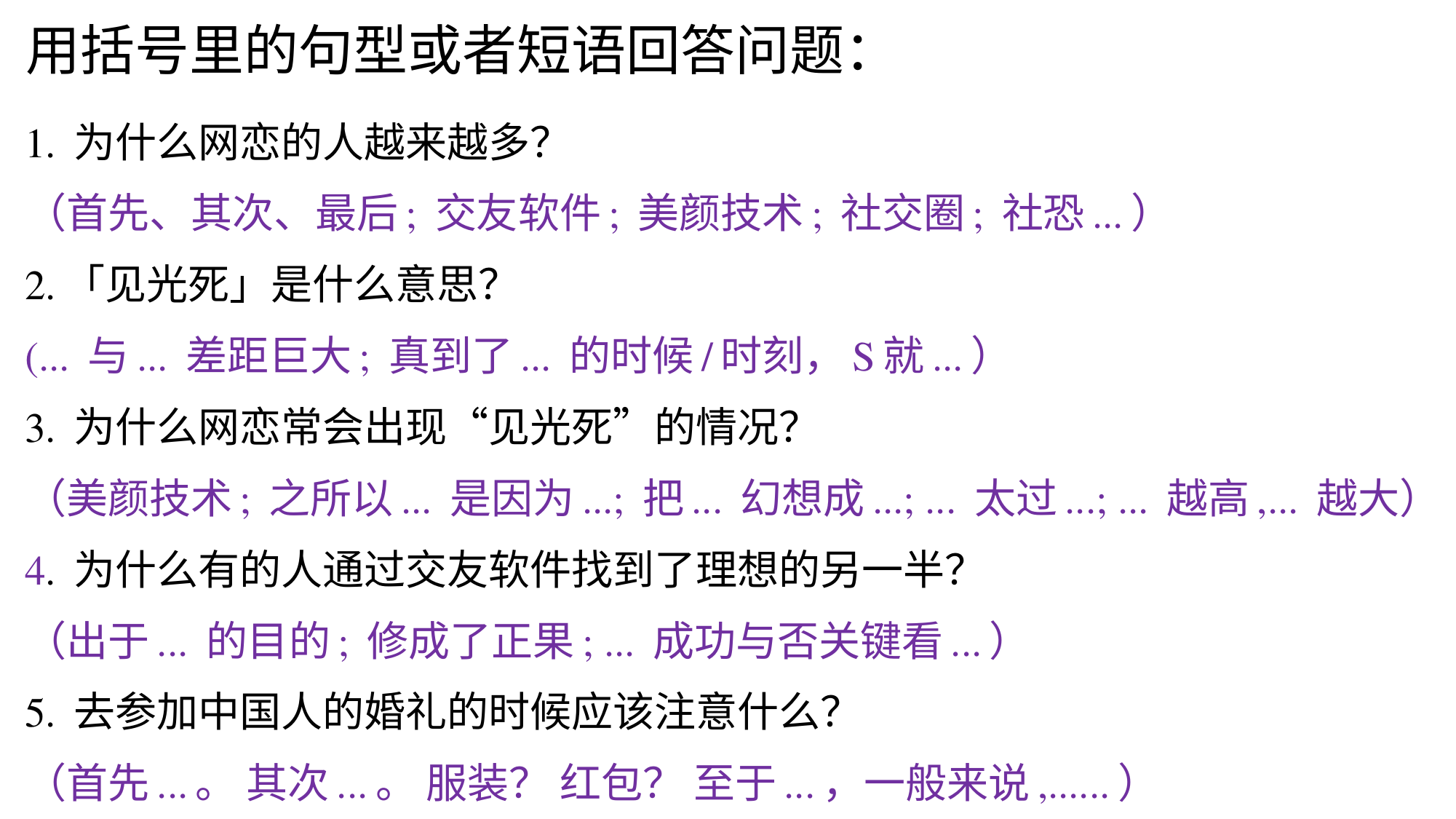

# 用括号里的句型或者短语回答问题：
1. 为什么网恋的人越来越多？
（首先、其次、最后; 交友软件; 美颜技术; 社交圈; 社恐...）
2.「见光死」是什么意思？
(... 与... 差距巨大; 真到了... 的时候/时刻，S就...）
3. 为什么网恋常会出现“见光死”的情况？
（美颜技术; 之所以... 是因为...; 把... 幻想成...; ... 太过...; ... 越高,... 越大）
4. 为什么有的人通过交友软件找到了理想的另一半？
（出于... 的目的; 修成了正果; ... 成功与否关键看...）
5. 去参加中国人的婚礼的时候应该注意什么？
（首先...。 其次...。 服装？ 红包？ 至于...，一般来说,......）